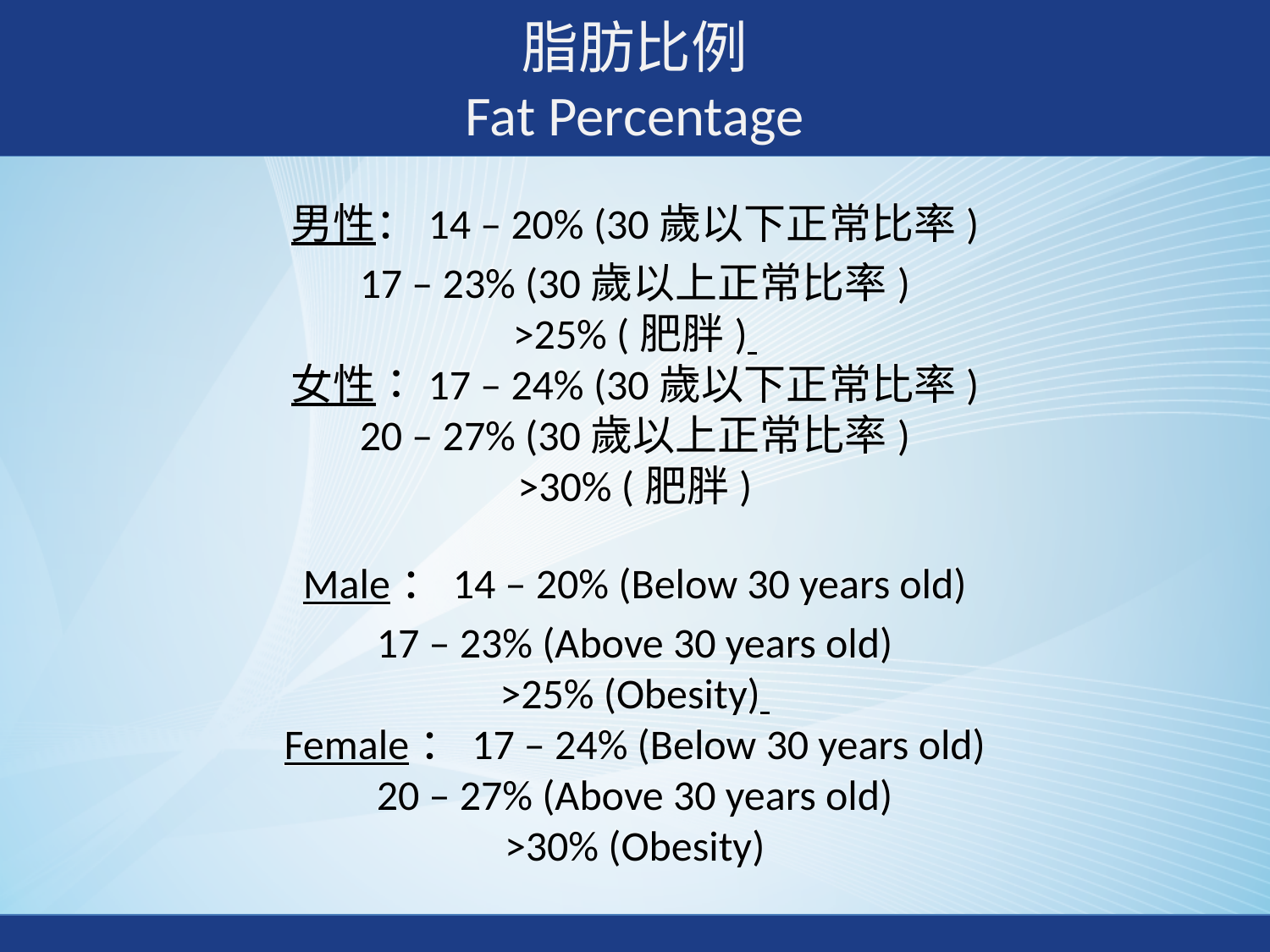

脂肪比例
Fat Percentage
男性：14 – 20% (30歲以下正常比率)
17 – 23% (30歲以上正常比率)
>25% (肥胖)
女性：17 – 24% (30歲以下正常比率)
20 – 27% (30歲以上正常比率)
>30% (肥胖)

Male：14 – 20% (Below 30 years old)
17 – 23% (Above 30 years old)
>25% (Obesity)
Female：17 – 24% (Below 30 years old)
20 – 27% (Above 30 years old)
>30% (Obesity)